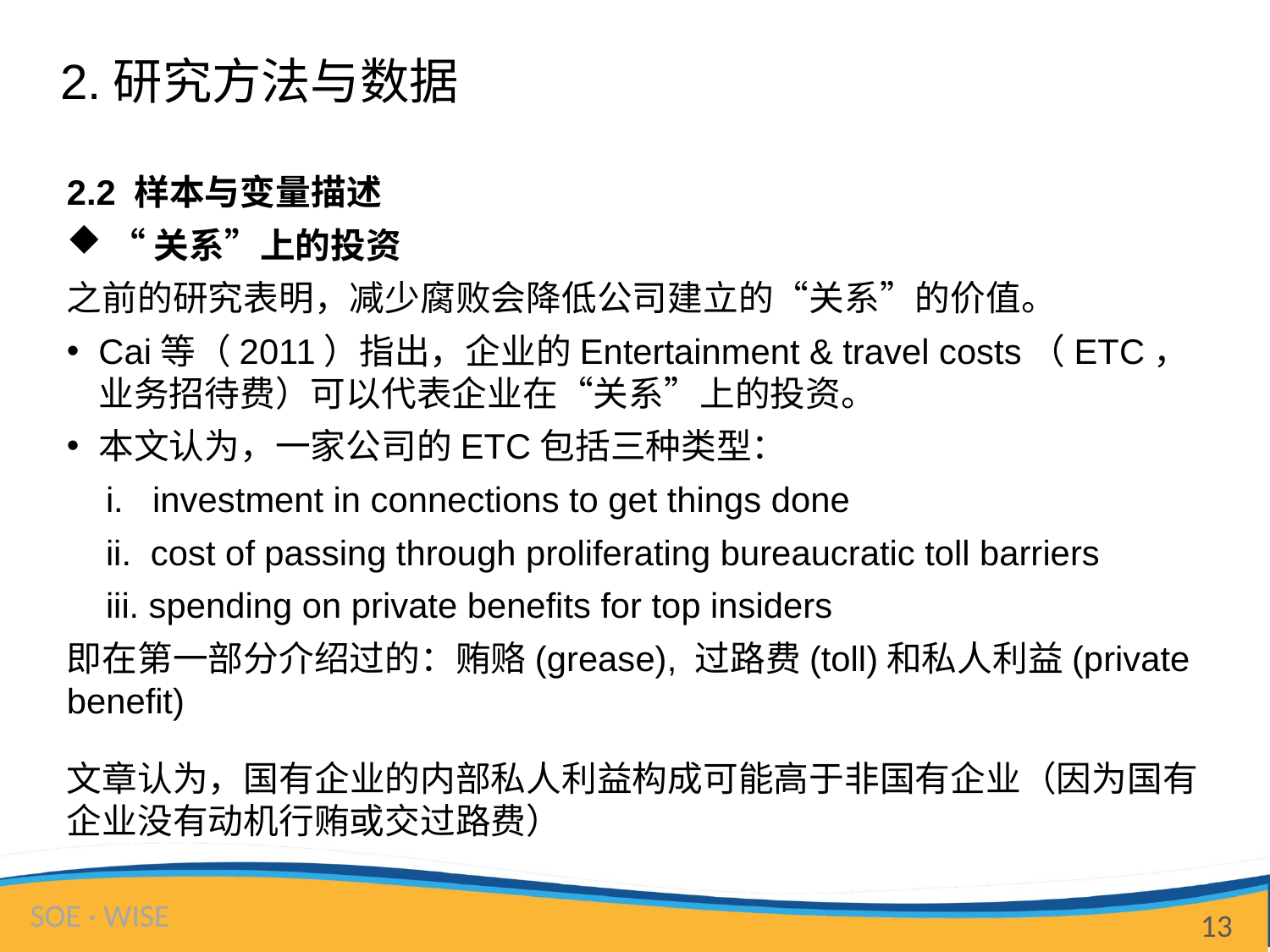

# 2.研究方法与数据
2.2 样本与变量描述
 “关系”上的投资
之前的研究表明，减少腐败会降低公司建立的“关系”的价值。
Cai等（2011）指出，企业的Entertainment & travel costs（ETC，业务招待费）可以代表企业在“关系”上的投资。
本文认为，一家公司的ETC包括三种类型：
    i.   investment in connections to get things done
    ii.  cost of passing through proliferating bureaucratic toll barriers
    iii. spending on private benefits for top insiders
即在第一部分介绍过的：贿赂(grease), 过路费(toll)和私人利益(private benefit)

文章认为，国有企业的内部私人利益构成可能高于非国有企业（因为国有企业没有动机行贿或交过路费）